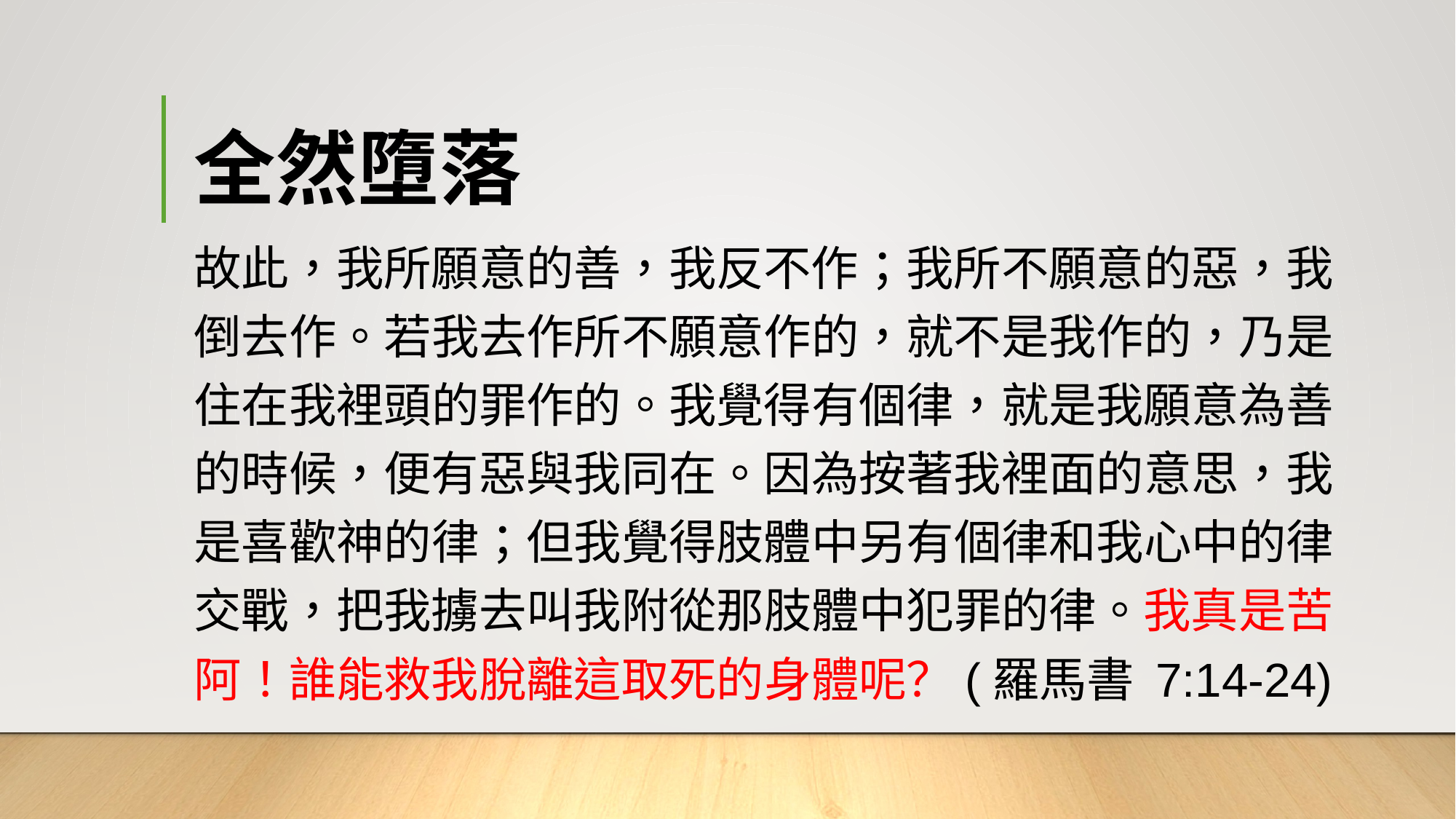

# 全然墮落
故此，我所願意的善，我反不作；我所不願意的惡，我倒去作。若我去作所不願意作的，就不是我作的，乃是住在我裡頭的罪作的。我覺得有個律，就是我願意為善的時候，便有惡與我同在。因為按著我裡面的意思，我是喜歡神的律；但我覺得肢體中另有個律和我心中的律交戰，把我擄去叫我附從那肢體中犯罪的律。我真是苦阿！誰能救我脫離這取死的身體呢？(羅馬書 7:14-24)